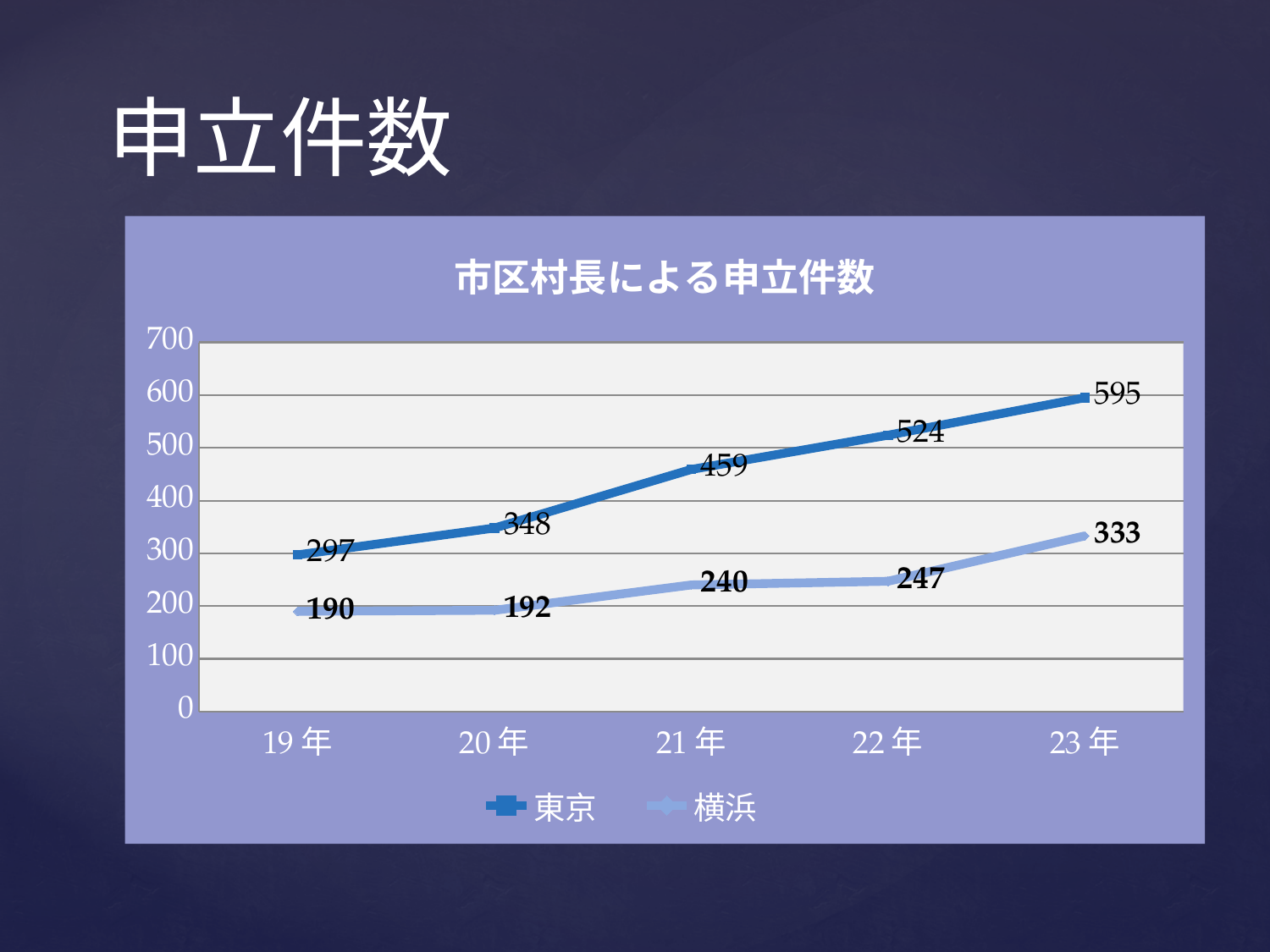

# 申立件数

### Chart: 市区村長による申立件数

| Category | 東京 | 横浜 |
|---|---|---|
| 19年 | 297.0 | 190.0 |
| 20年 | 348.0 | 192.0 |
| 21年 | 459.0 | 240.0 |
| 22年 | 524.0 | 247.0 |
| 23年 | 595.0 | 333.0 |